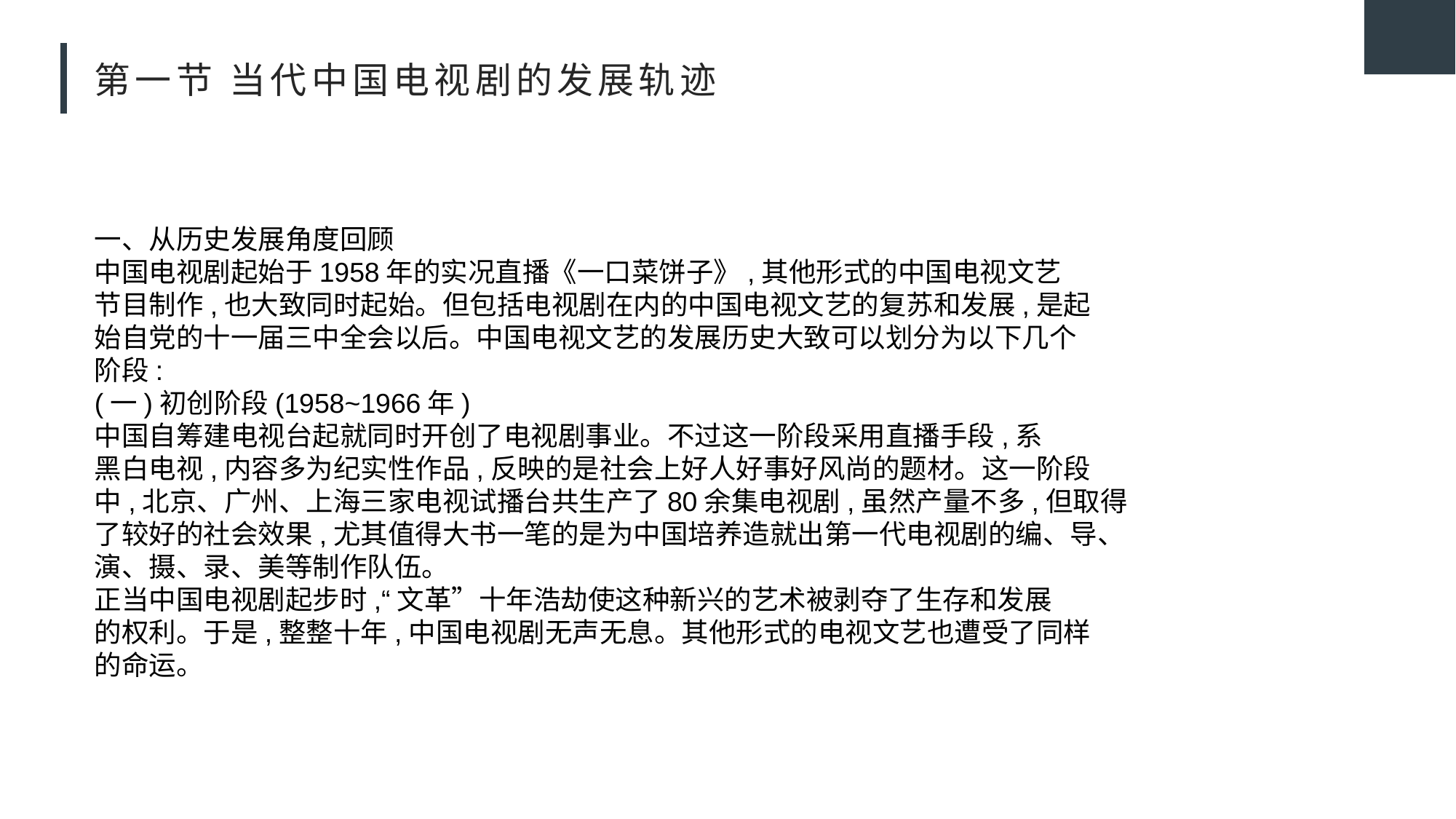

# 第一节 当代中国电视剧的发展轨迹
一、从历史发展角度回顾
中国电视剧起始于1958年的实况直播《一口菜饼子》,其他形式的中国电视文艺
节目制作,也大致同时起始。但包括电视剧在内的中国电视文艺的复苏和发展,是起
始自党的十一届三中全会以后。中国电视文艺的发展历史大致可以划分为以下几个
阶段:
(一)初创阶段(1958~1966年)
中国自筹建电视台起就同时开创了电视剧事业。不过这一阶段采用直播手段,系
黑白电视,内容多为纪实性作品,反映的是社会上好人好事好风尚的题材。这一阶段
中,北京、广州、上海三家电视试播台共生产了80余集电视剧,虽然产量不多,但取得
了较好的社会效果,尤其值得大书一笔的是为中国培养造就出第一代电视剧的编、导、
演、摄、录、美等制作队伍。
正当中国电视剧起步时,“文革”十年浩劫使这种新兴的艺术被剥夺了生存和发展
的权利。于是,整整十年,中国电视剧无声无息。其他形式的电视文艺也遭受了同样
的命运。